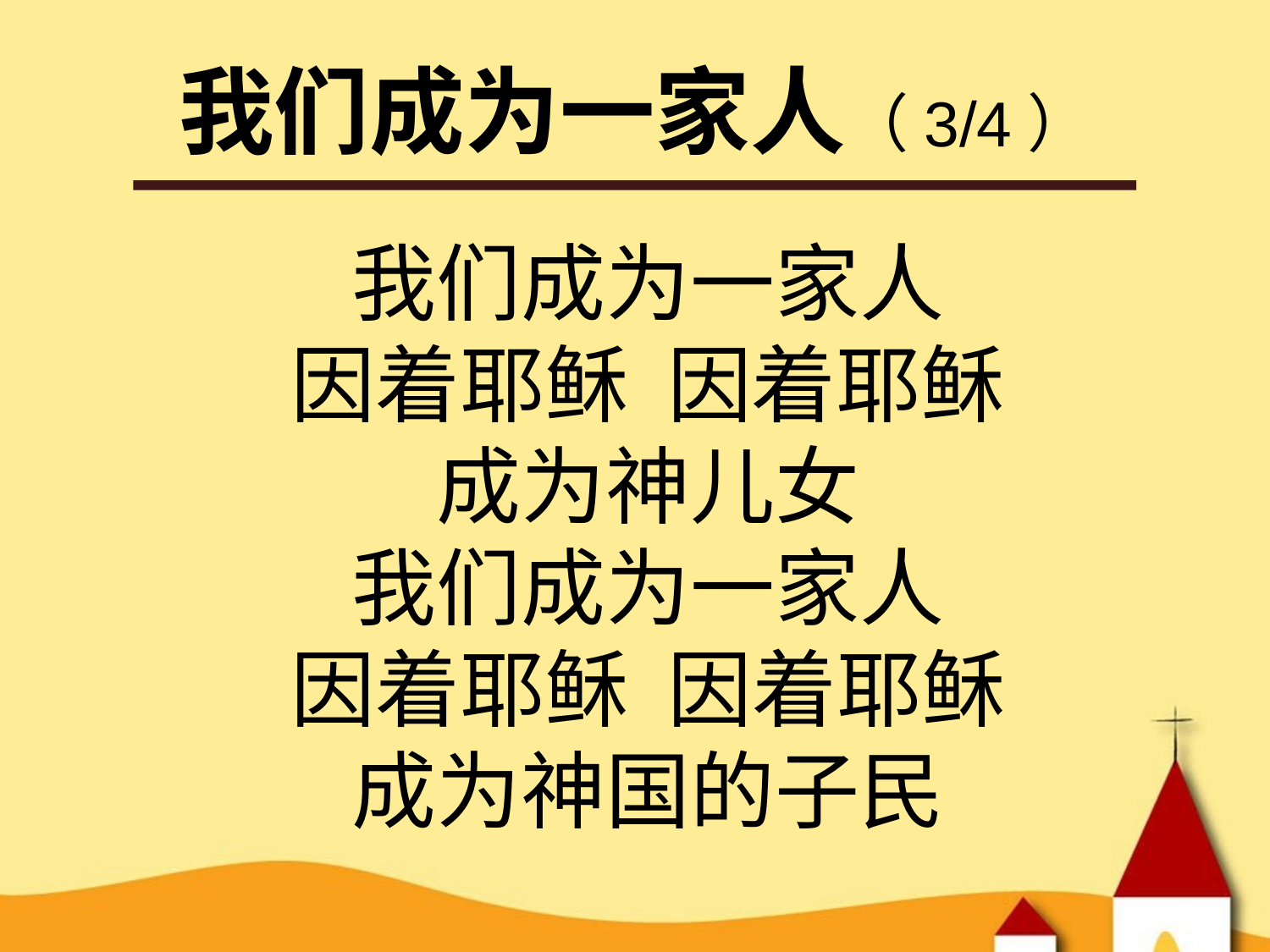

我们成为一家人（3/4）

我们成为一家人
因着耶稣  因着耶稣
成为神儿女
我们成为一家人
因着耶稣  因着耶稣
成为神国的子民